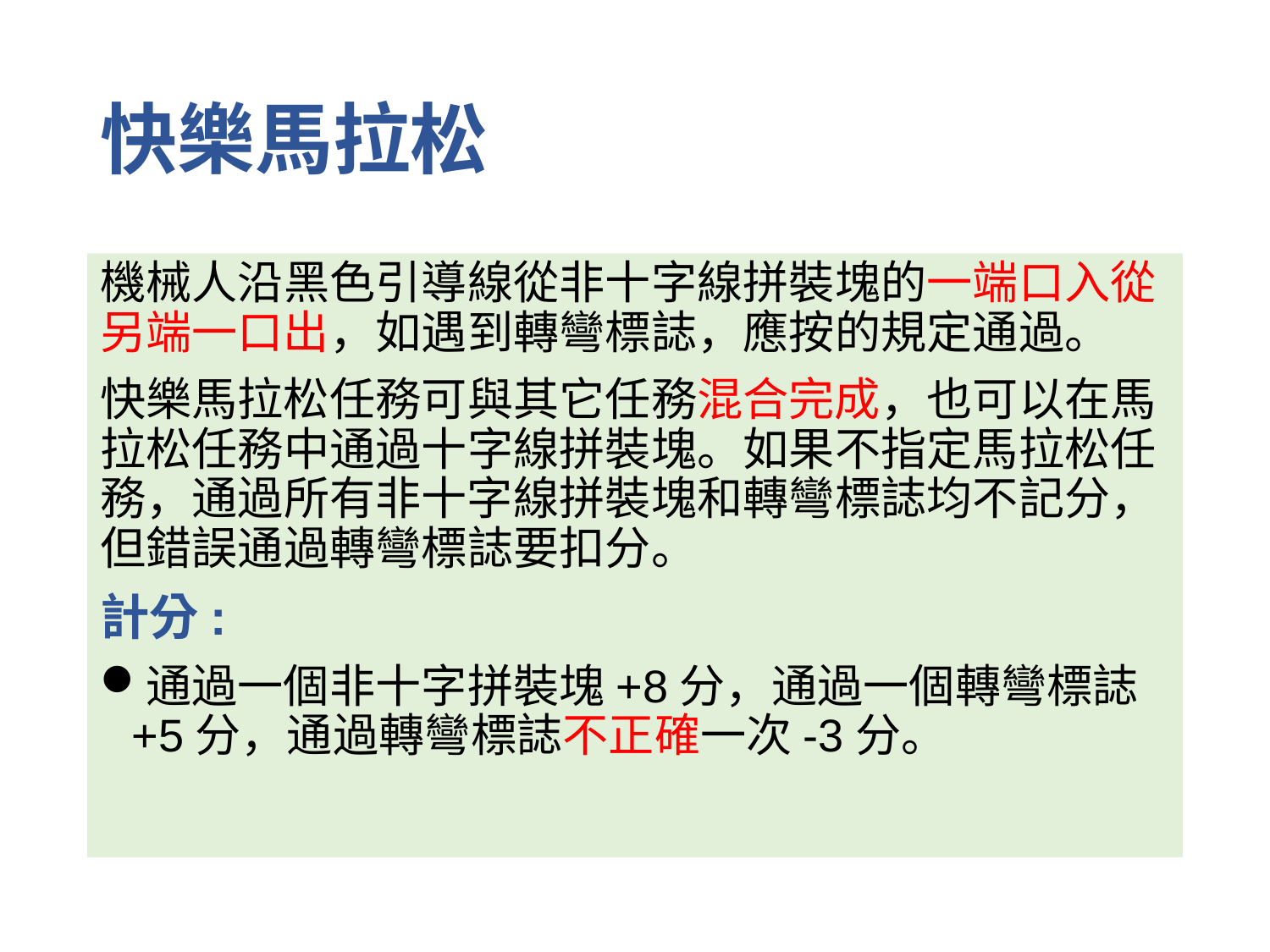

# 快樂馬拉松
機械人沿黑色引導線從非十字線拼裝塊的一端口入從另端一口出，如遇到轉彎標誌，應按的規定通過。
快樂馬拉松任務可與其它任務混合完成，也可以在馬拉松任務中通過十字線拼裝塊。如果不指定馬拉松任務，通過所有非十字線拼裝塊和轉彎標誌均不記分，但錯誤通過轉彎標誌要扣分。
計分:
通過一個非十字拼裝塊+8分，通過一個轉彎標誌+5分，通過轉彎標誌不正確一次-3分。